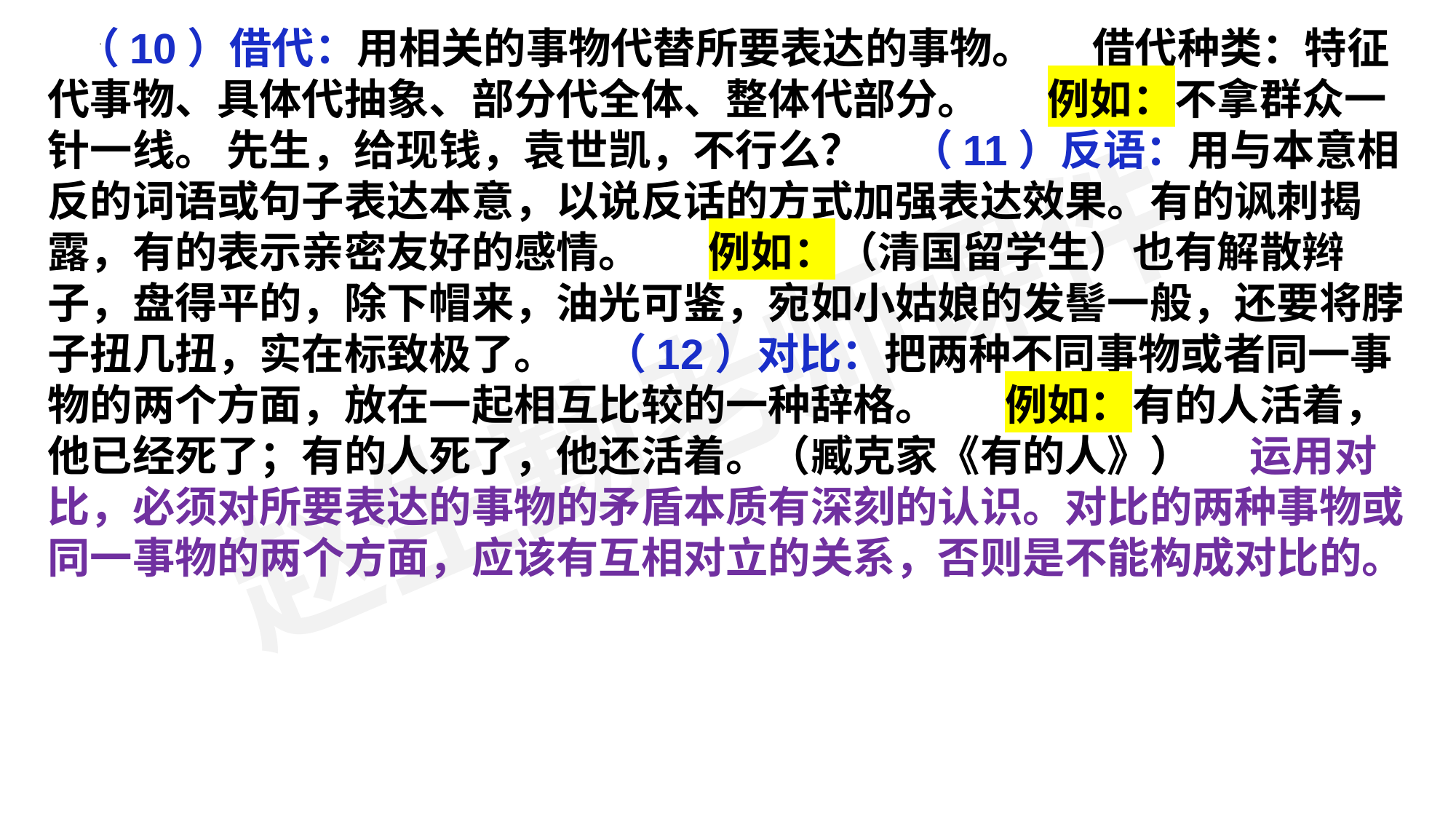

（10）借代：用相关的事物代替所要表达的事物。      借代种类：特征代事物、具体代抽象、部分代全体、整体代部分。       例如：不拿群众一针一线。 先生，给现钱，袁世凯，不行么？     （11）反语：用与本意相反的词语或句子表达本意，以说反话的方式加强表达效果。有的讽刺揭露，有的表示亲密友好的感情。       例如：（清国留学生）也有解散辫子，盘得平的，除下帽来，油光可鉴，宛如小姑娘的发髻一般，还要将脖子扭几扭，实在标致极了。     （12）对比：把两种不同事物或者同一事物的两个方面，放在一起相互比较的一种辞格。       例如：有的人活着，他已经死了；有的人死了，他还活着。（臧克家《有的人》）      运用对比，必须对所要表达的事物的矛盾本质有深刻的认识。对比的两种事物或同一事物的两个方面，应该有互相对立的关系，否则是不能构成对比的。